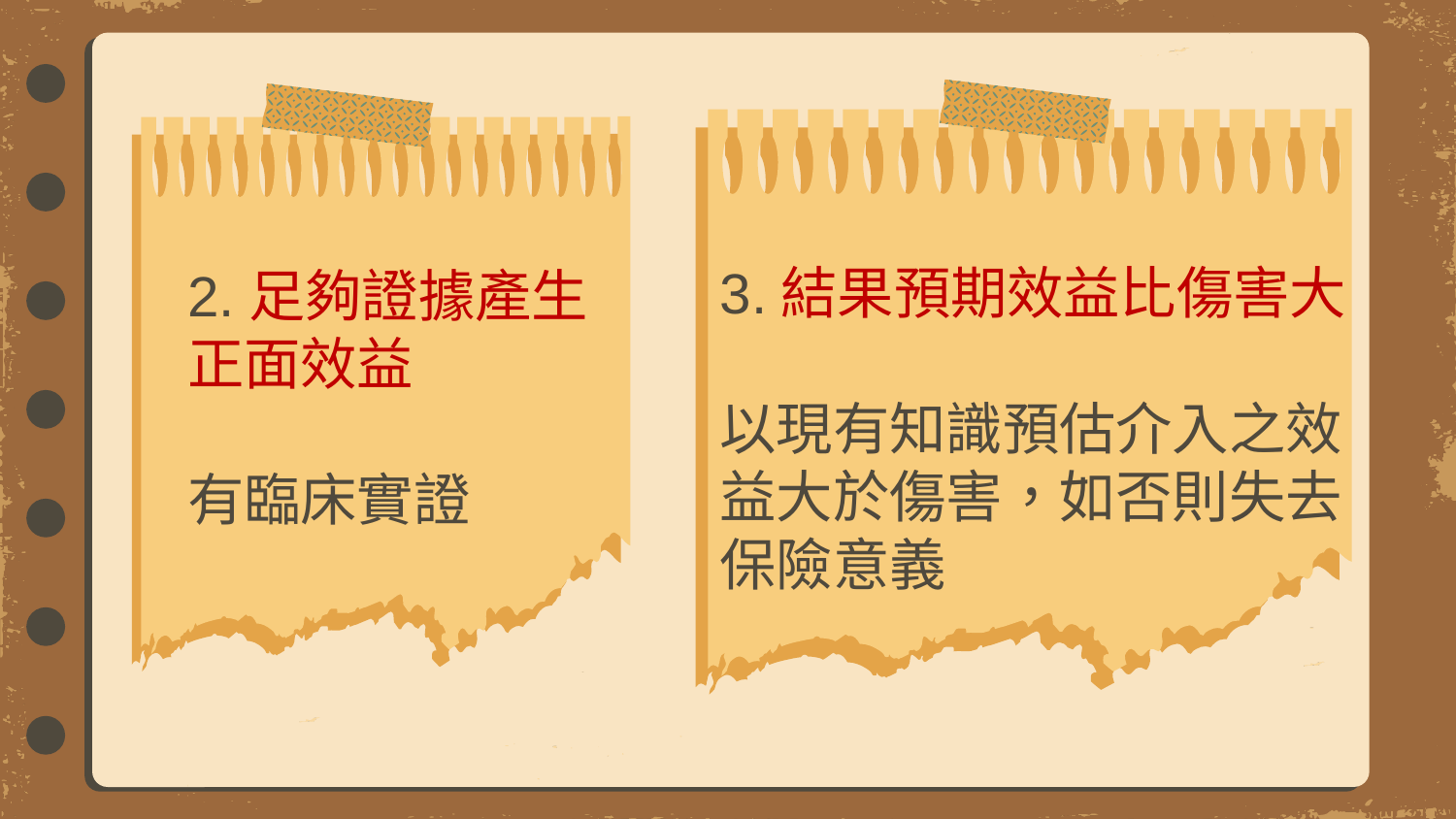

3.結果預期效益比傷害大

以現有知識預估介入之效益大於傷害，如否則失去保險意義
2.足夠證據產生正面效益

有臨床實證